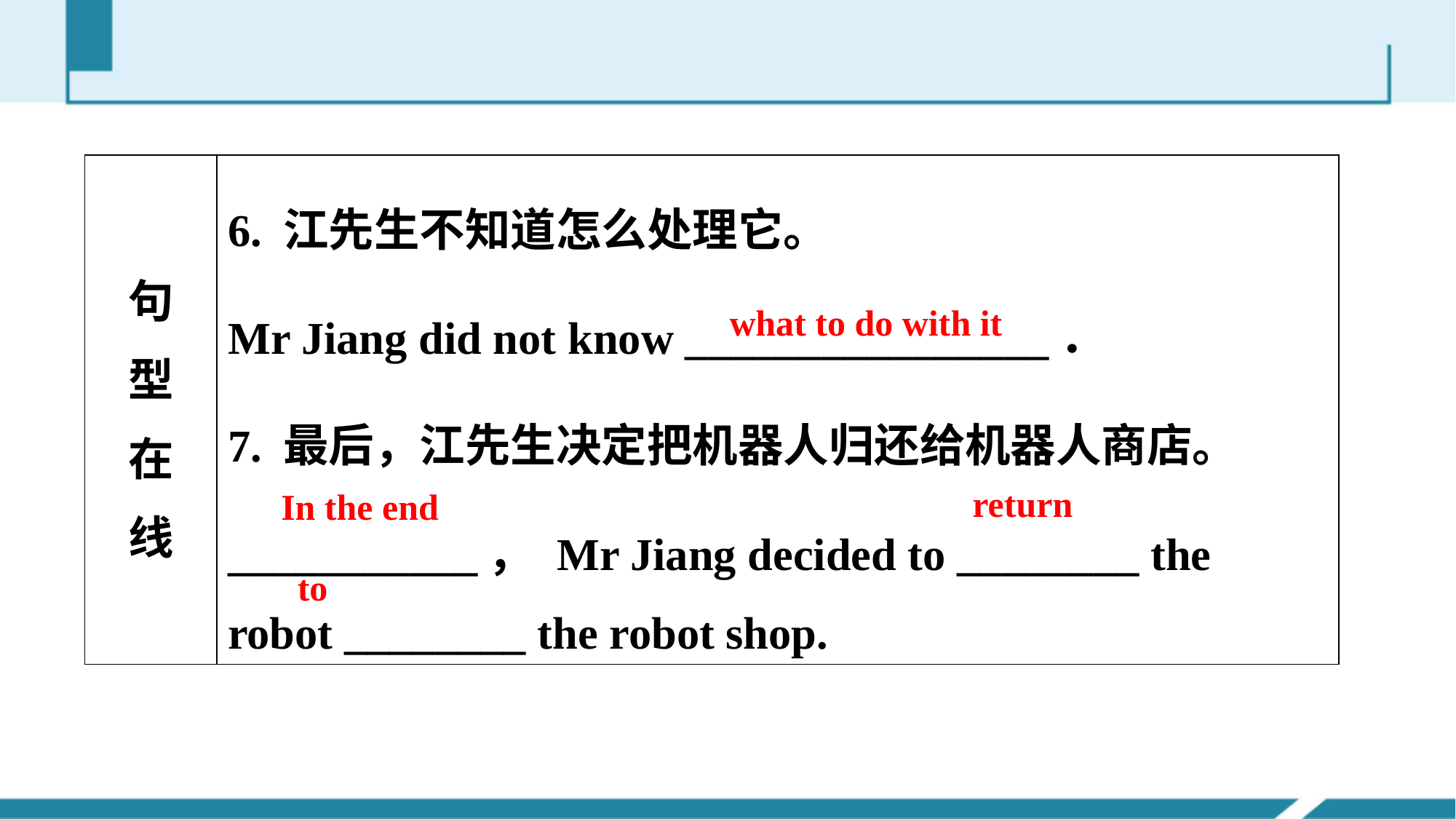

| 句 型 在 线 | 6. 江先生不知道怎么处理它。 Mr Jiang did not know \_\_\_\_\_\_\_\_\_\_\_\_\_\_\_\_． 7. 最后，江先生决定把机器人归还给机器人商店。 \_\_\_\_\_\_\_\_\_\_\_， Mr Jiang decided to \_\_\_\_\_\_\_\_ the robot \_\_\_\_\_\_\_\_ the robot shop. |
| --- | --- |
what to do with it

return
In the end
to